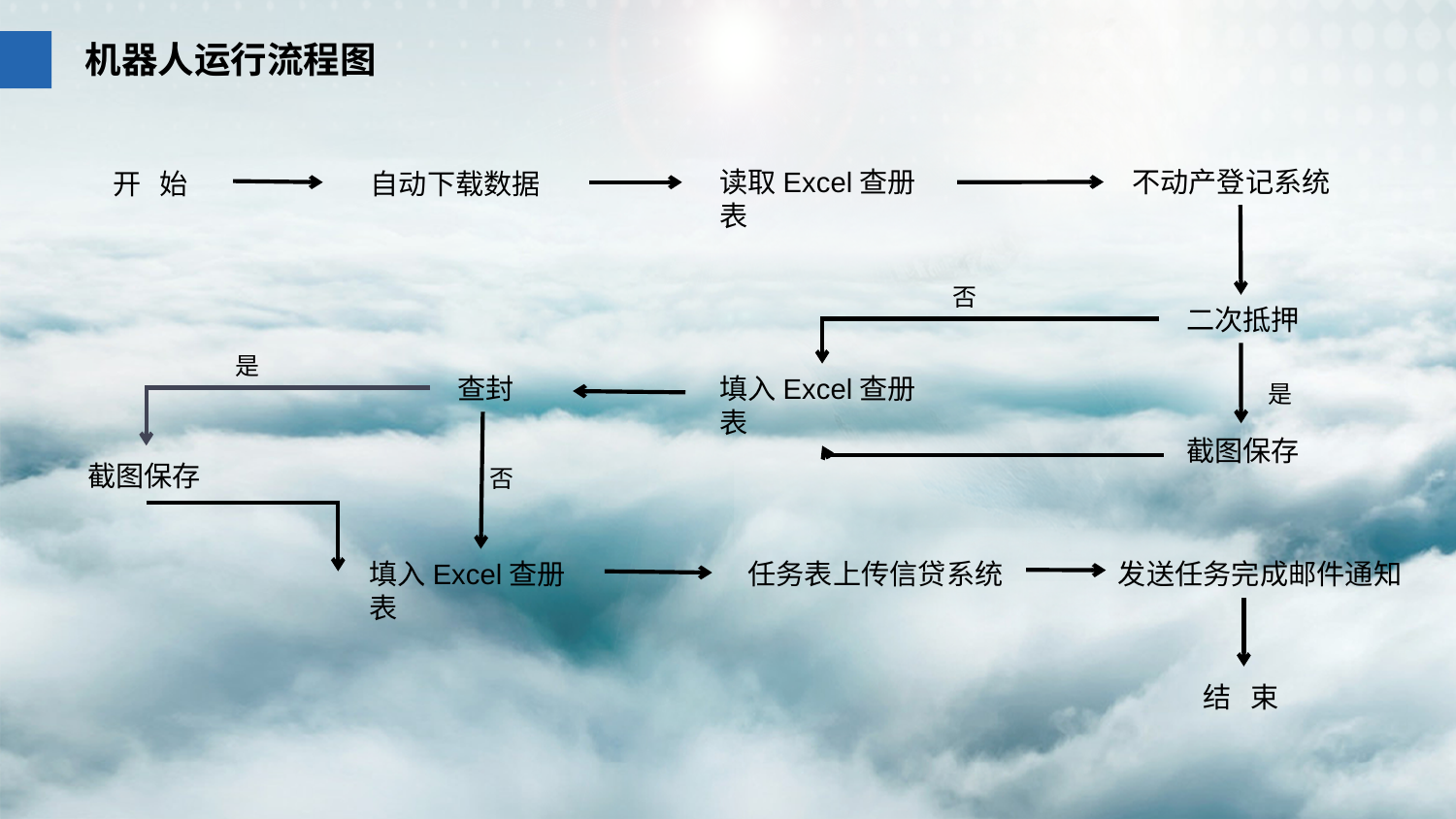

机器人运行流程图

不动产登记系统
读取Excel查册表
开   始
自动下载数据
否
 二次抵押
是
 查封
填入Excel查册表
是
 截图保存
截图保存
否
填入Excel查册表
任务表上传信贷系统
发送任务完成邮件通知

结   束